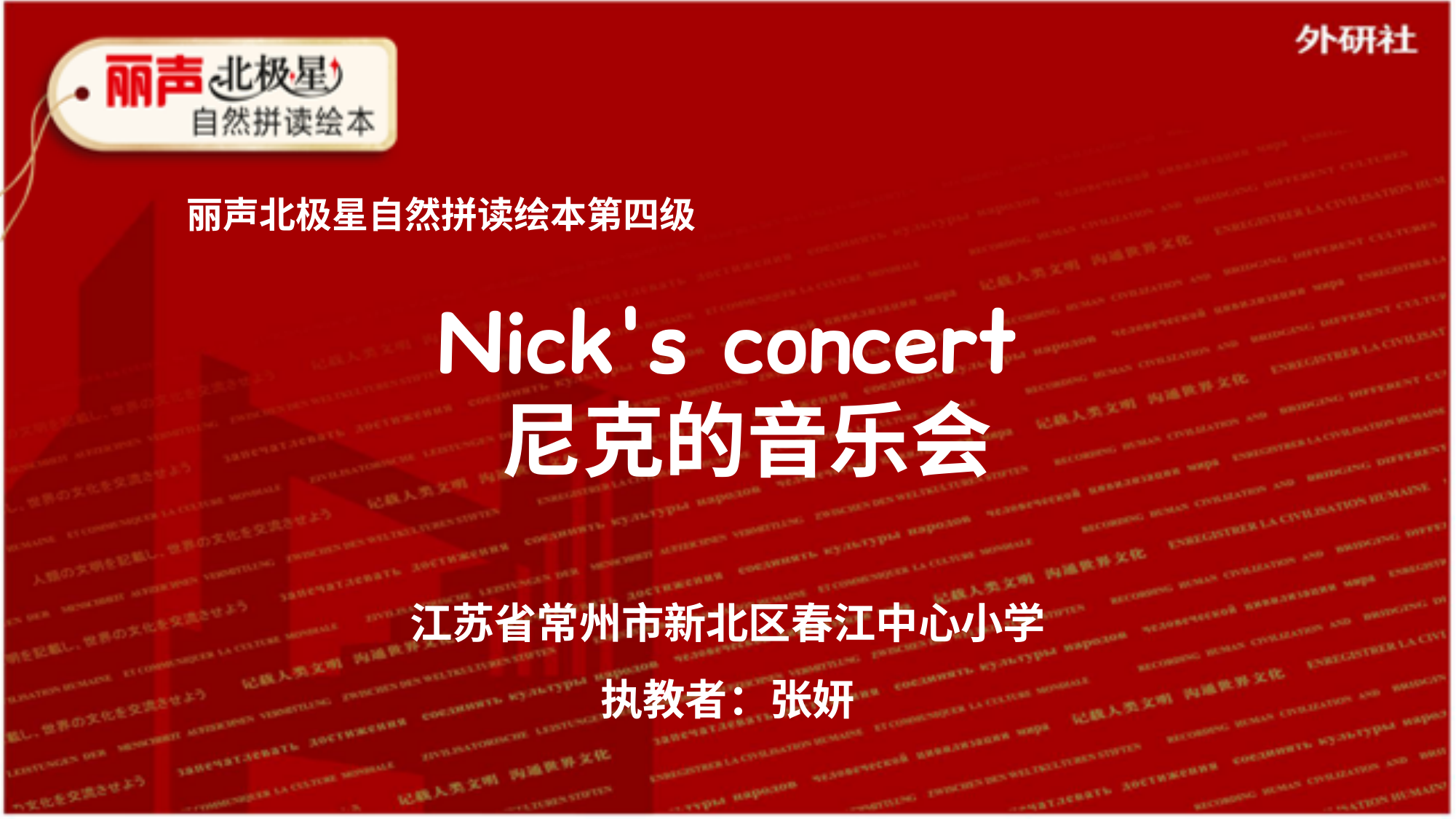

丽声北极星自然拼读绘本第四级

Nick's concert
 尼克的音乐会
江苏省常州市新北区春江中心小学
执教者：张妍